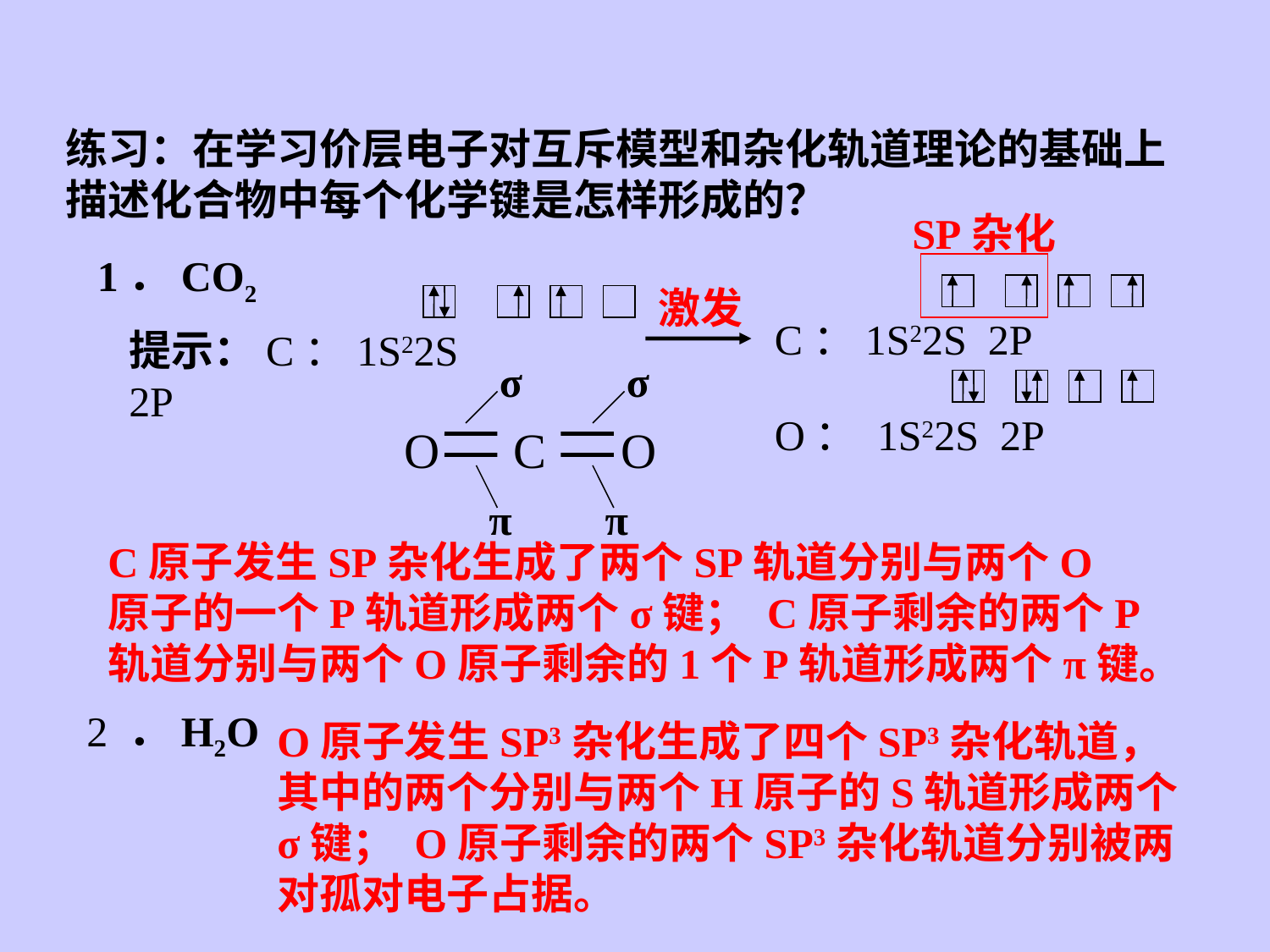

练习：在学习价层电子对互斥模型和杂化轨道理论的基础上描述化合物中每个化学键是怎样形成的？
SP杂化

C：1S22S  2P
1．CO2
激发

提示：C：1S22S  2P
σ

σ

O       C       O

π
π

O： 1S22S  2P
C原子发生SP杂化生成了两个SP轨道分别与两个O原子的一个P轨道形成两个σ键； C原子剩余的两个P轨道分别与两个O原子剩余的1个P轨道形成两个π键。
2 ．H2O
O原子发生SP3杂化生成了四个SP3杂化轨道，其中的两个分别与两个H原子的S轨道形成两个σ键； O原子剩余的两个SP3杂化轨道分别被两对孤对电子占据。